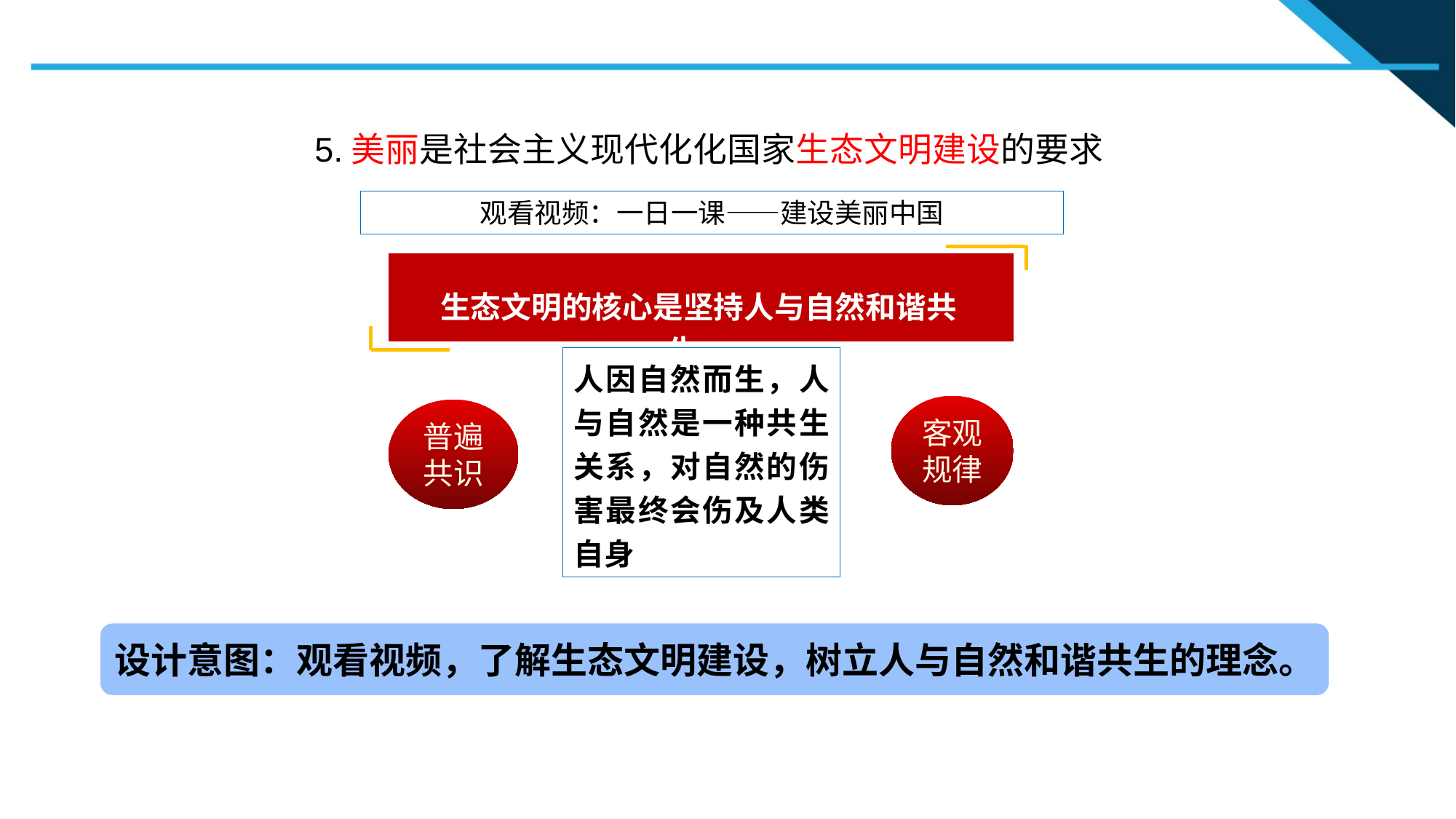

5.美丽是社会主义现代化化国家生态文明建设的要求
观看视频：一日一课——建设美丽中国

生态文明的核心是坚持人与自然和谐共生。
人因自然而生，人与自然是一种共生关系，对自然的伤害最终会伤及人类自身
客观规律
普遍共识
设计意图：观看视频，了解生态文明建设，树立人与自然和谐共生的理念。